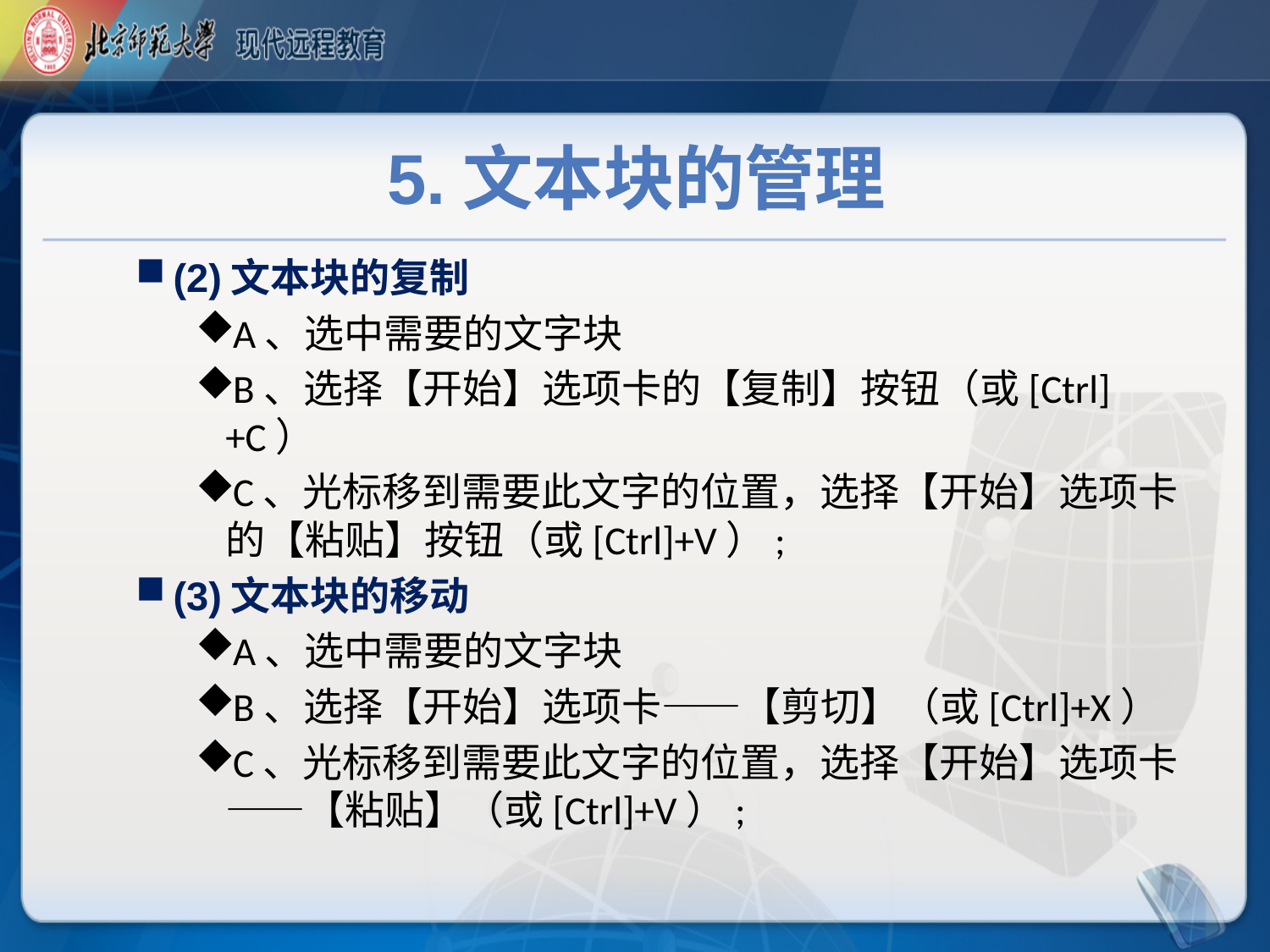

# 5.文本块的管理
(2)文本块的复制
A、选中需要的文字块
B、选择【开始】选项卡的【复制】按钮（或[Ctrl]+C）
C、光标移到需要此文字的位置，选择【开始】选项卡的【粘贴】按钮（或[Ctrl]+V）;
(3)文本块的移动
A、选中需要的文字块
B、选择【开始】选项卡——【剪切】（或[Ctrl]+X）
C、光标移到需要此文字的位置，选择【开始】选项卡——【粘贴】（或[Ctrl]+V）;